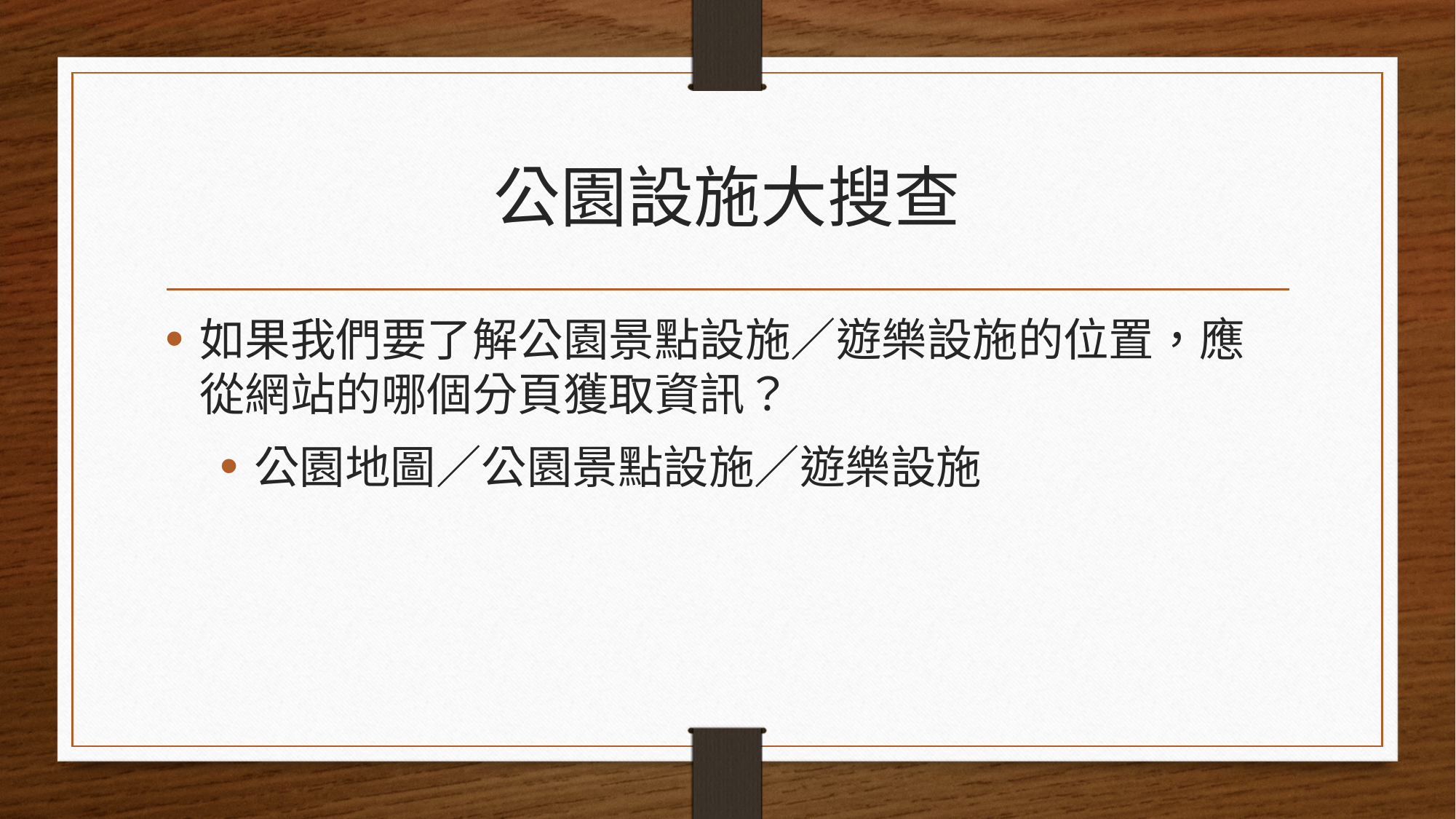

# 公園設施大搜查
如果我們要了解公園景點設施／遊樂設施的位置，應從網站的哪個分頁獲取資訊？
公園地圖／公園景點設施／遊樂設施